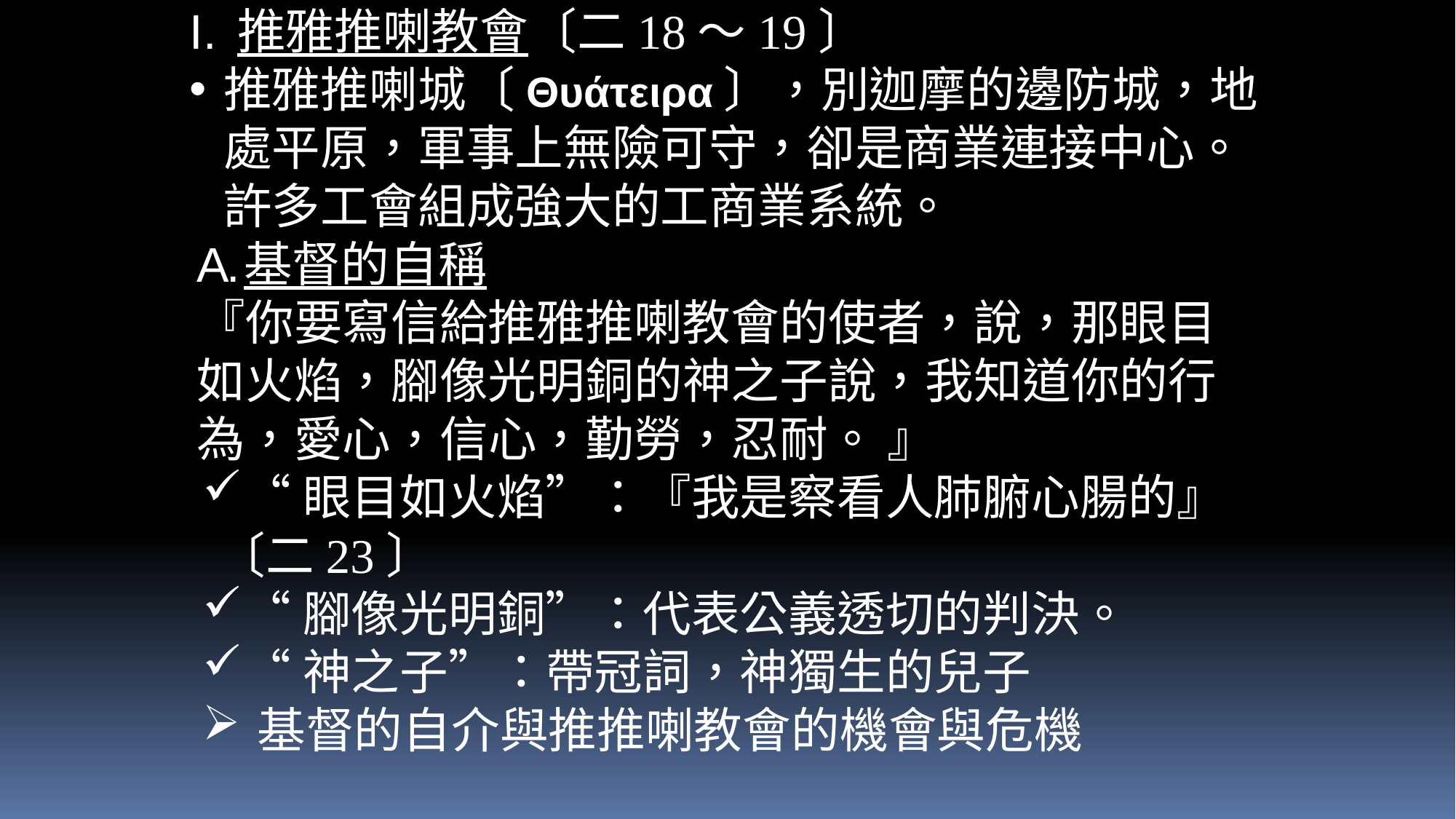

推雅推喇教會〔二18～19〕
推雅推喇城〔Θυάτειρα〕，別迦摩的邊防城，地處平原，軍事上無險可守，卻是商業連接中心。許多工會組成強大的工商業系統。
基督的自稱
『你要寫信給推雅推喇教會的使者，說，那眼目如火焰，腳像光明銅的神之子說，我知道你的行為，愛心，信心，勤勞，忍耐。 』
“眼目如火焰”：『我是察看人肺腑心腸的』〔二23〕
“腳像光明銅”：代表公義透切的判決。
“神之子”：帶冠詞，神獨生的兒子
基督的自介與推推喇教會的機會與危機